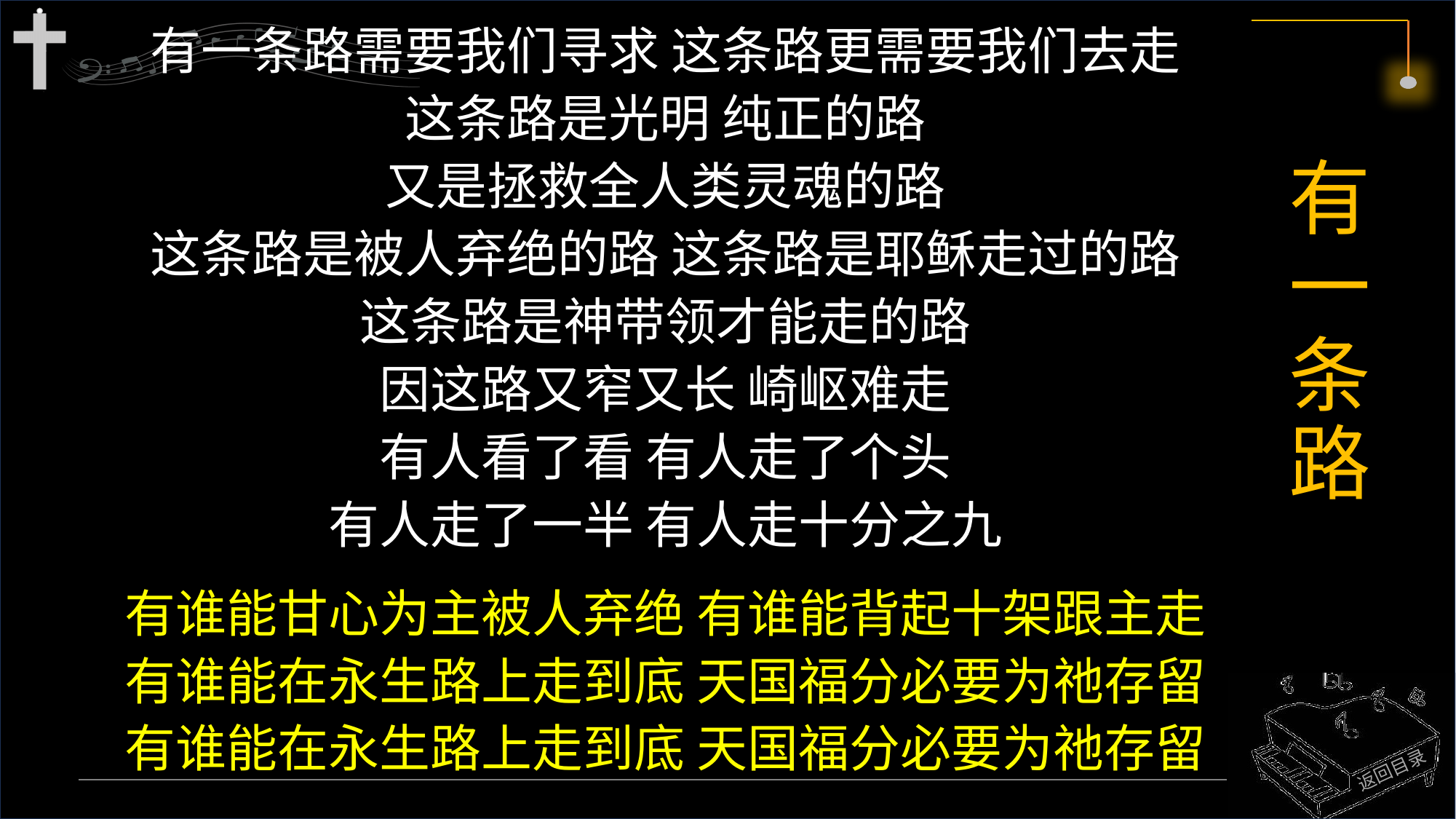

有一条路需要我们寻求 这条路更需要我们去走
这条路是光明 纯正的路
又是拯救全人类灵魂的路
这条路是被人弃绝的路 这条路是耶稣走过的路
这条路是神带领才能走的路
因这路又窄又长 崎岖难走
有人看了看 有人走了个头
有人走了一半 有人走十分之九

有谁能甘心为主被人弃绝 有谁能背起十架跟主走
有谁能在永生路上走到底 天国福分必要为祂存留
有谁能在永生路上走到底 天国福分必要为祂存留
# 有一条路